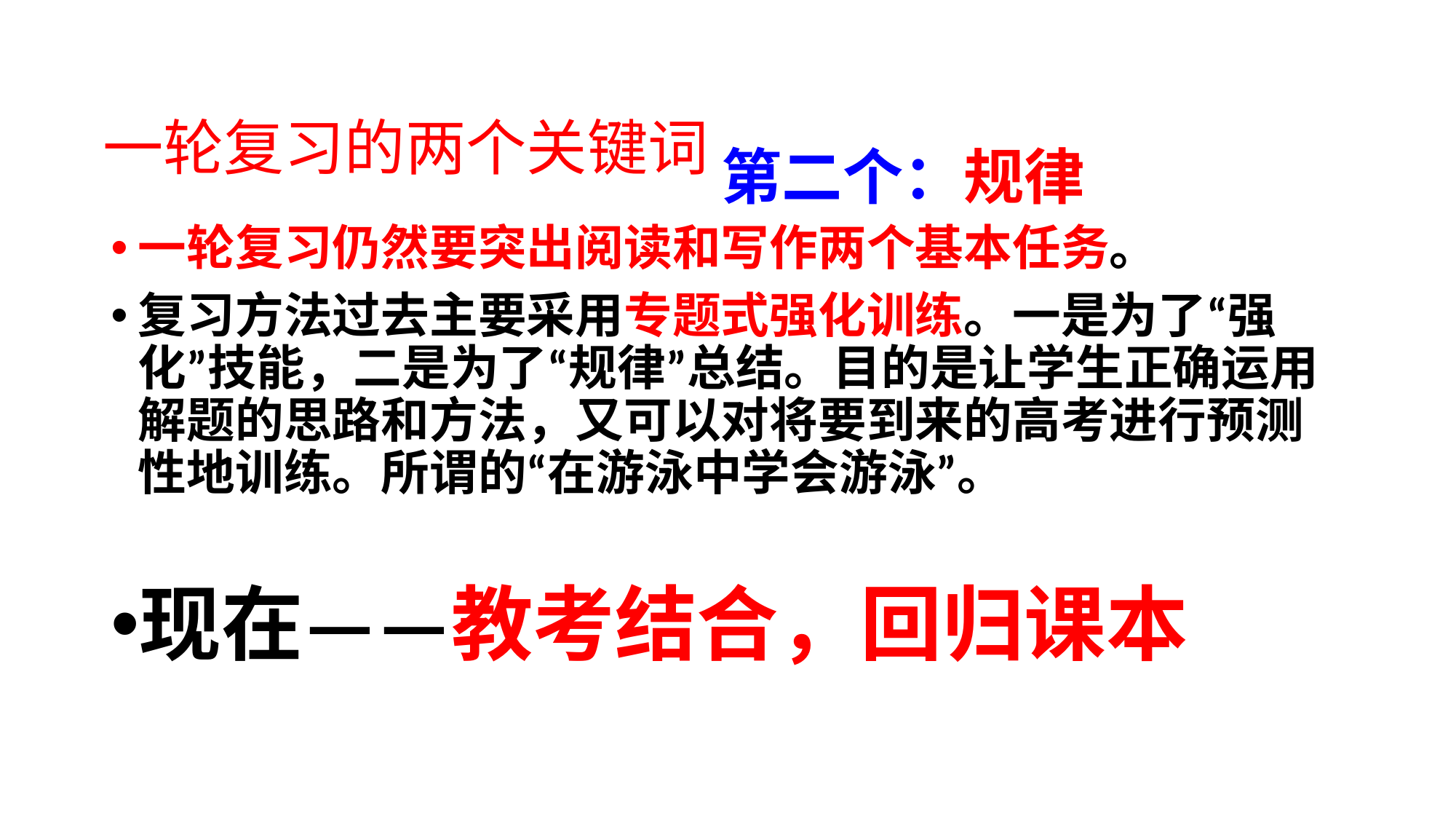

# 一轮复习的两个关键词
第二个：规律
一轮复习仍然要突出阅读和写作两个基本任务。
复习方法过去主要采用专题式强化训练。一是为了“强化”技能，二是为了“规律”总结。目的是让学生正确运用解题的思路和方法，又可以对将要到来的高考进行预测性地训练。所谓的“在游泳中学会游泳”。

现在——教考结合，回归课本